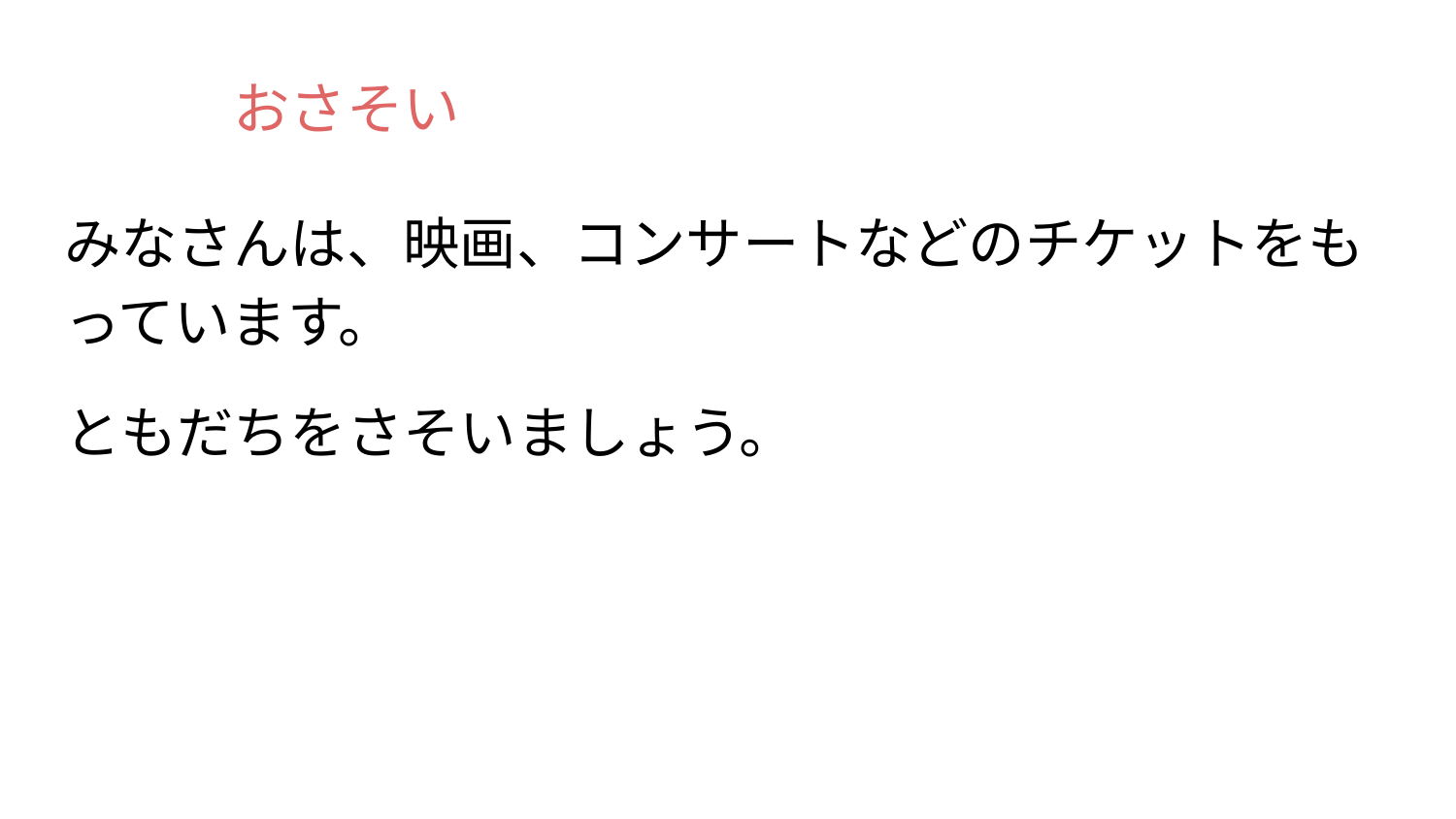

# おさそい
みなさんは、映画、コンサートなどのチケットをもっています。
ともだちをさそいましょう。